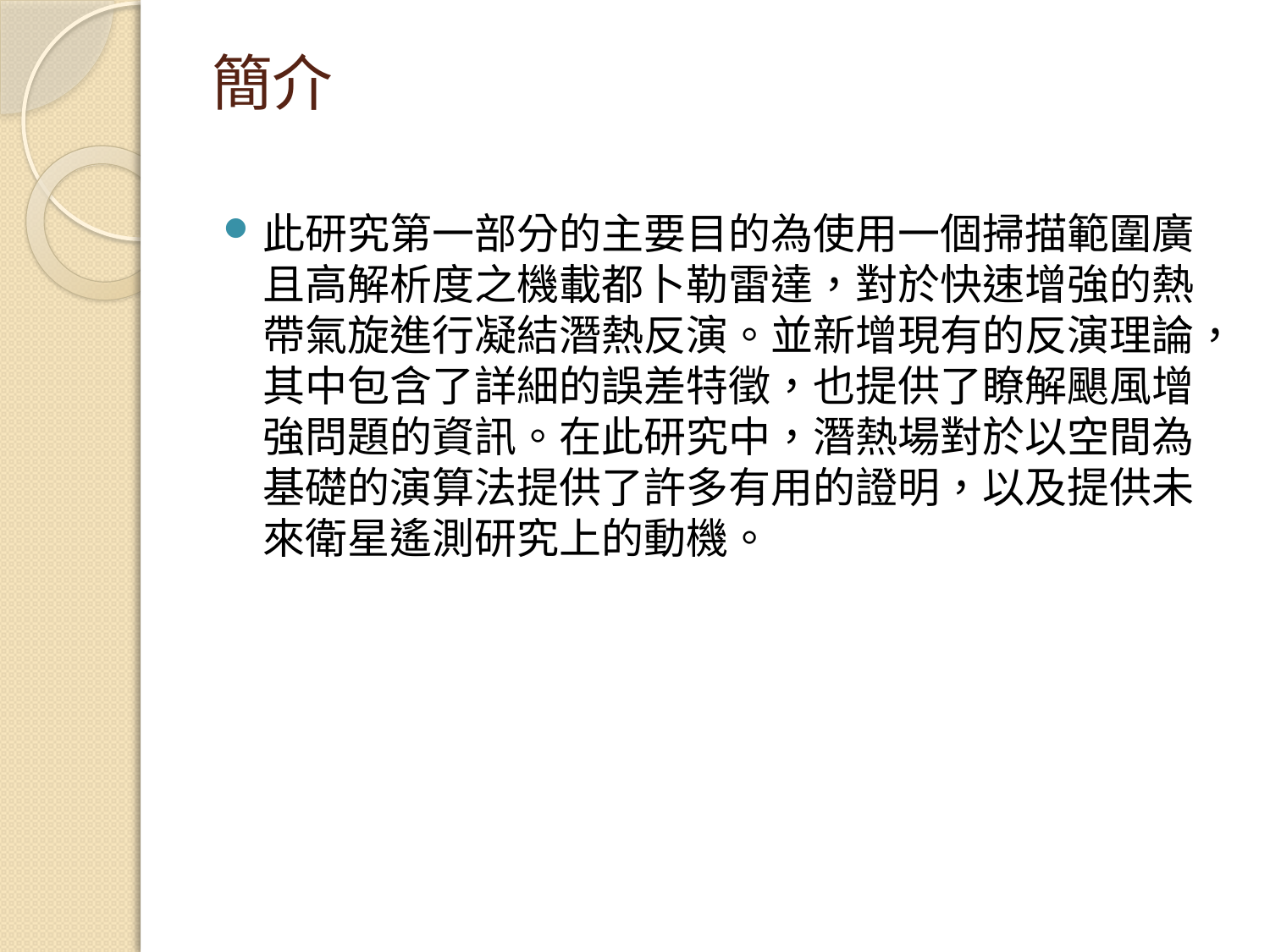

# 簡介
此研究第一部分的主要目的為使用一個掃描範圍廣且高解析度之機載都卜勒雷達，對於快速增強的熱帶氣旋進行凝結潛熱反演。並新增現有的反演理論，其中包含了詳細的誤差特徵，也提供了瞭解颶風增強問題的資訊。在此研究中，潛熱場對於以空間為基礎的演算法提供了許多有用的證明，以及提供未來衛星遙測研究上的動機。